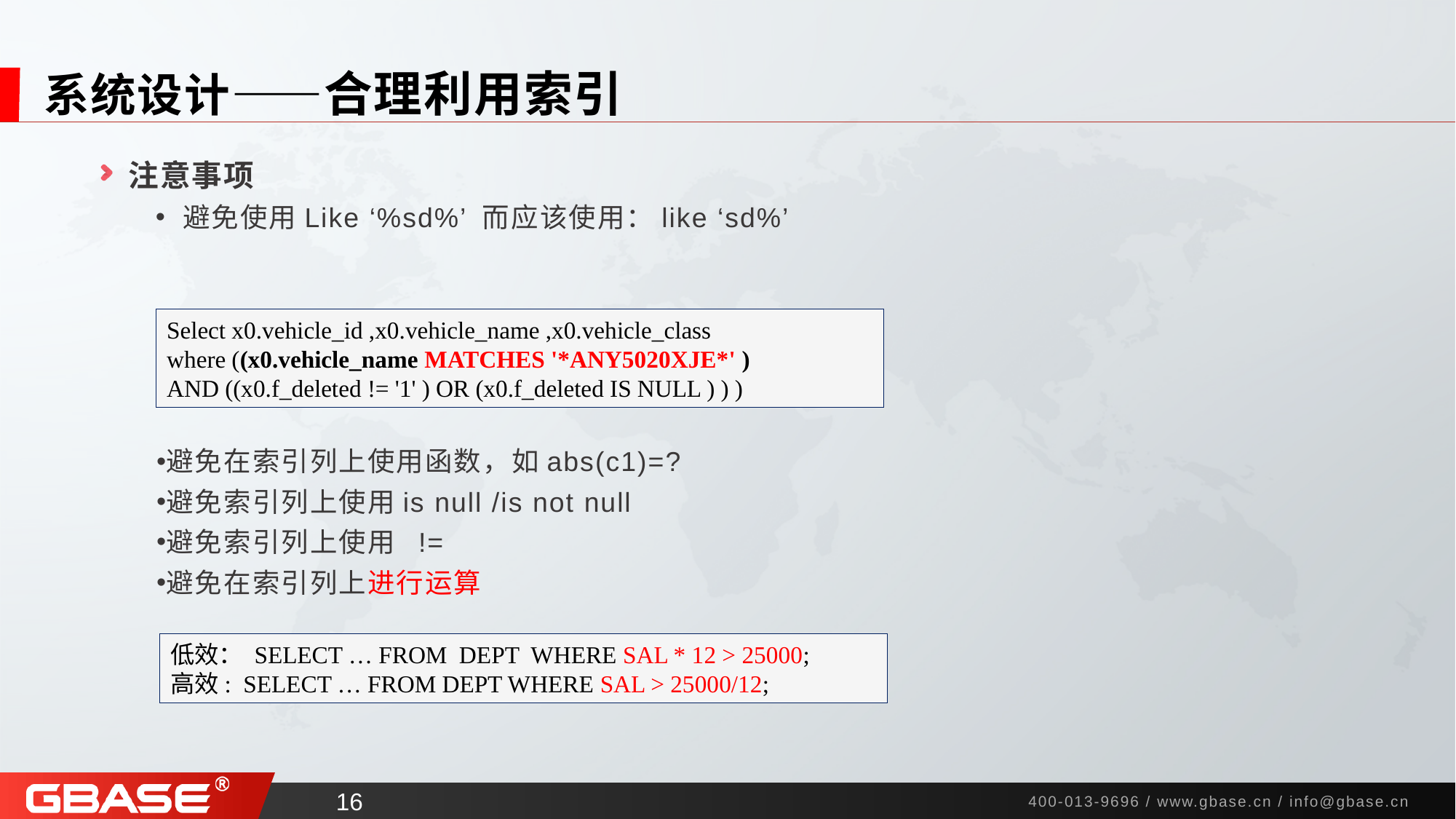

# 系统设计——合理利用索引
注意事项
避免使用Like ‘%sd%’ 而应该使用：like ‘sd%’

避免在索引列上使用函数，如abs(c1)=?
避免索引列上使用is null /is not null
避免索引列上使用  !=
避免在索引列上进行运算

Select x0.vehicle_id ,x0.vehicle_name ,x0.vehicle_class
where ((x0.vehicle_name MATCHES '*ANY5020XJE*' )
AND ((x0.f_deleted != '1' ) OR (x0.f_deleted IS NULL ) ) )
低效： SELECT … FROM  DEPT  WHERE SAL * 12 > 25000;
高效:  SELECT … FROM DEPT WHERE SAL > 25000/12;